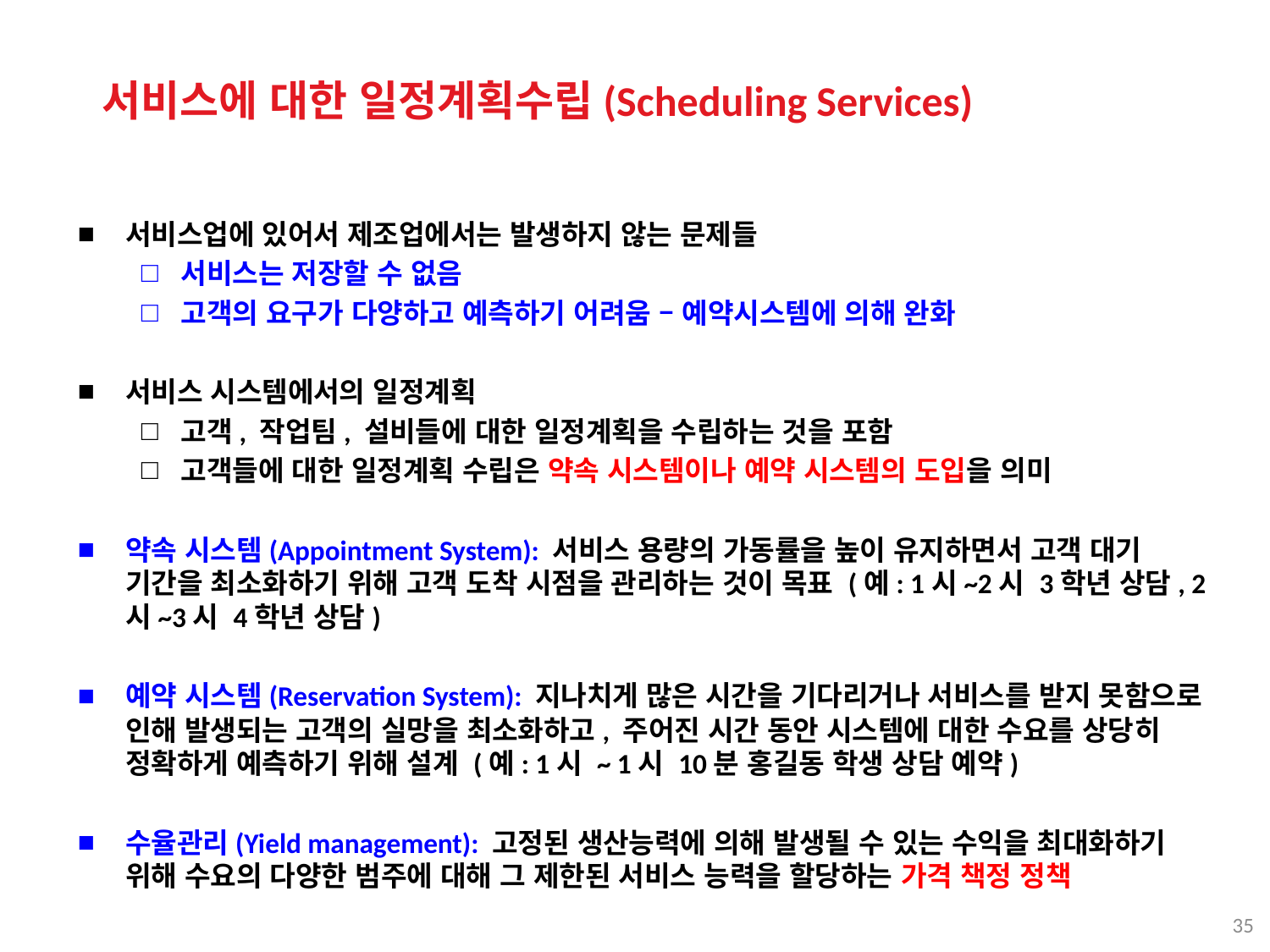

서비스에 대한 일정계획수립(Scheduling Services)
서비스업에 있어서 제조업에서는 발생하지 않는 문제들
서비스는 저장할 수 없음
고객의 요구가 다양하고 예측하기 어려움 – 예약시스템에 의해 완화

서비스 시스템에서의 일정계획
고객, 작업팀, 설비들에 대한 일정계획을 수립하는 것을 포함
고객들에 대한 일정계획 수립은 약속 시스템이나 예약 시스템의 도입을 의미

약속 시스템(Appointment System): 서비스 용량의 가동률을 높이 유지하면서 고객 대기 기간을 최소화하기 위해 고객 도착 시점을 관리하는 것이 목표 (예: 1시~2시 3학년 상담, 2시~3시 4학년 상담)

예약 시스템(Reservation System): 지나치게 많은 시간을 기다리거나 서비스를 받지 못함으로 인해 발생되는 고객의 실망을 최소화하고, 주어진 시간 동안 시스템에 대한 수요를 상당히 정확하게 예측하기 위해 설계 (예: 1시 ~ 1시 10분 홍길동 학생 상담 예약)

수율관리(Yield management): 고정된 생산능력에 의해 발생될 수 있는 수익을 최대화하기 위해 수요의 다양한 범주에 대해 그 제한된 서비스 능력을 할당하는 가격 책정 정책

35